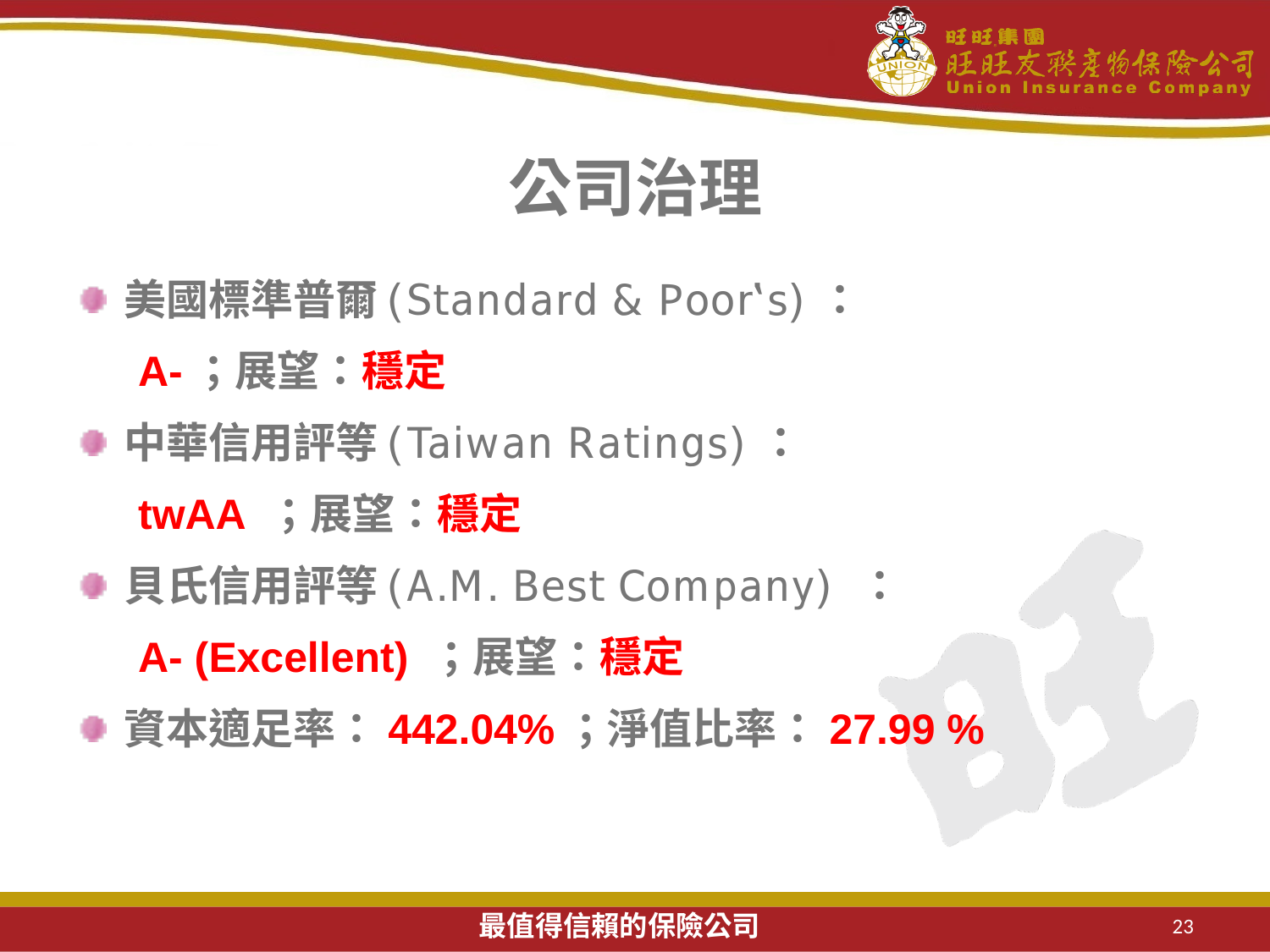

# 公司治理
美國標準普爾(Standard & Poor‘s)：
　 A-；展望：穩定
中華信用評等(Taiwan Ratings)：
　 twAA ；展望：穩定
貝氏信用評等(A.M. Best Company) ：
　 A- (Excellent) ；展望：穩定
資本適足率：442.04%；淨值比率：27.99 %
23